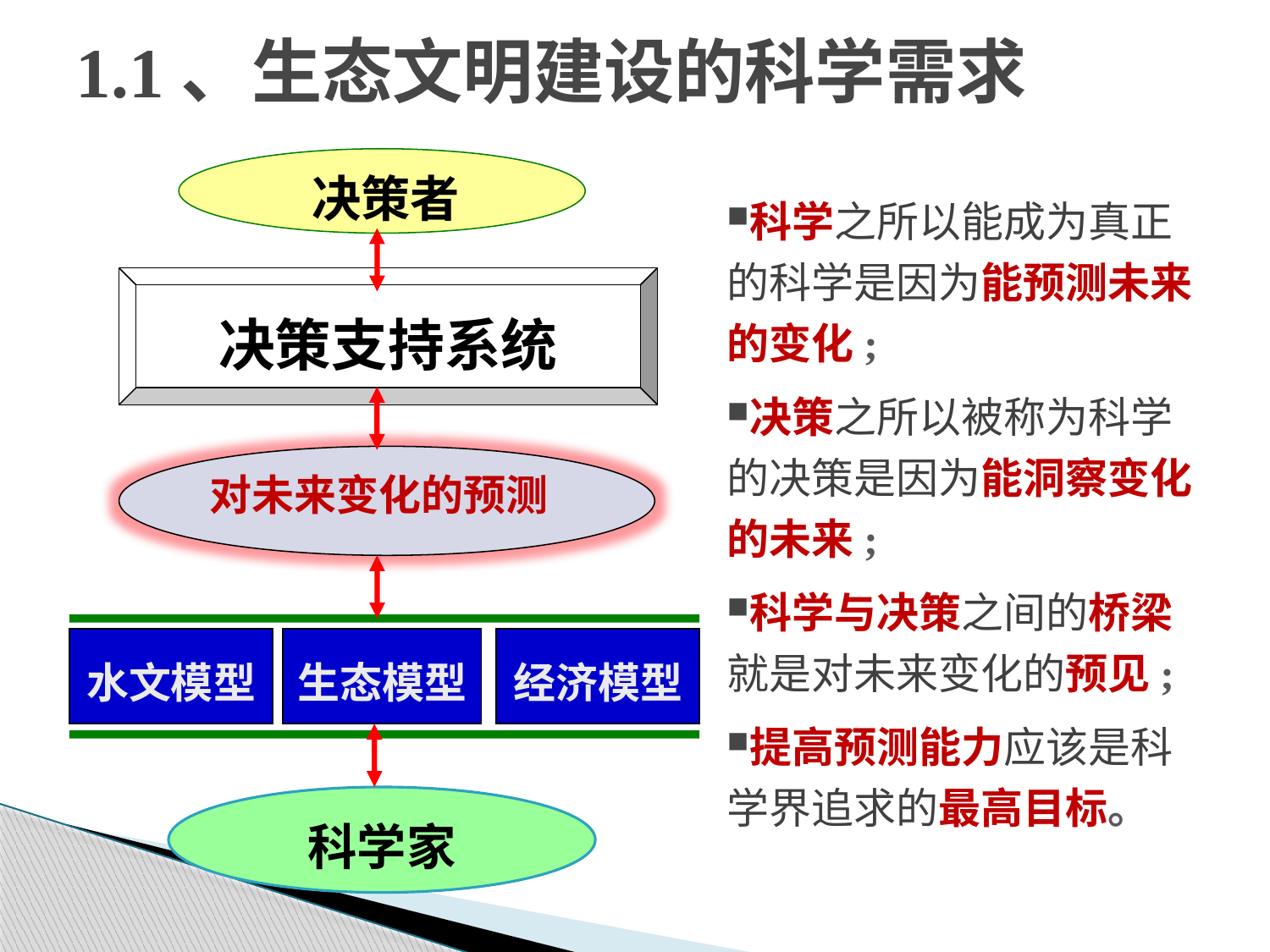

# 1.1、生态文明建设的科学需求
     决策者

决策支持系统

水文模型
生态模型
经济模型

科学家
科学之所以能成为真正的科学是因为能预测未来的变化;
决策之所以被称为科学的决策是因为能洞察变化的未来;
科学与决策之间的桥梁就是对未来变化的预见;
提高预测能力应该是科学界追求的最高目标。

对未来变化的预测